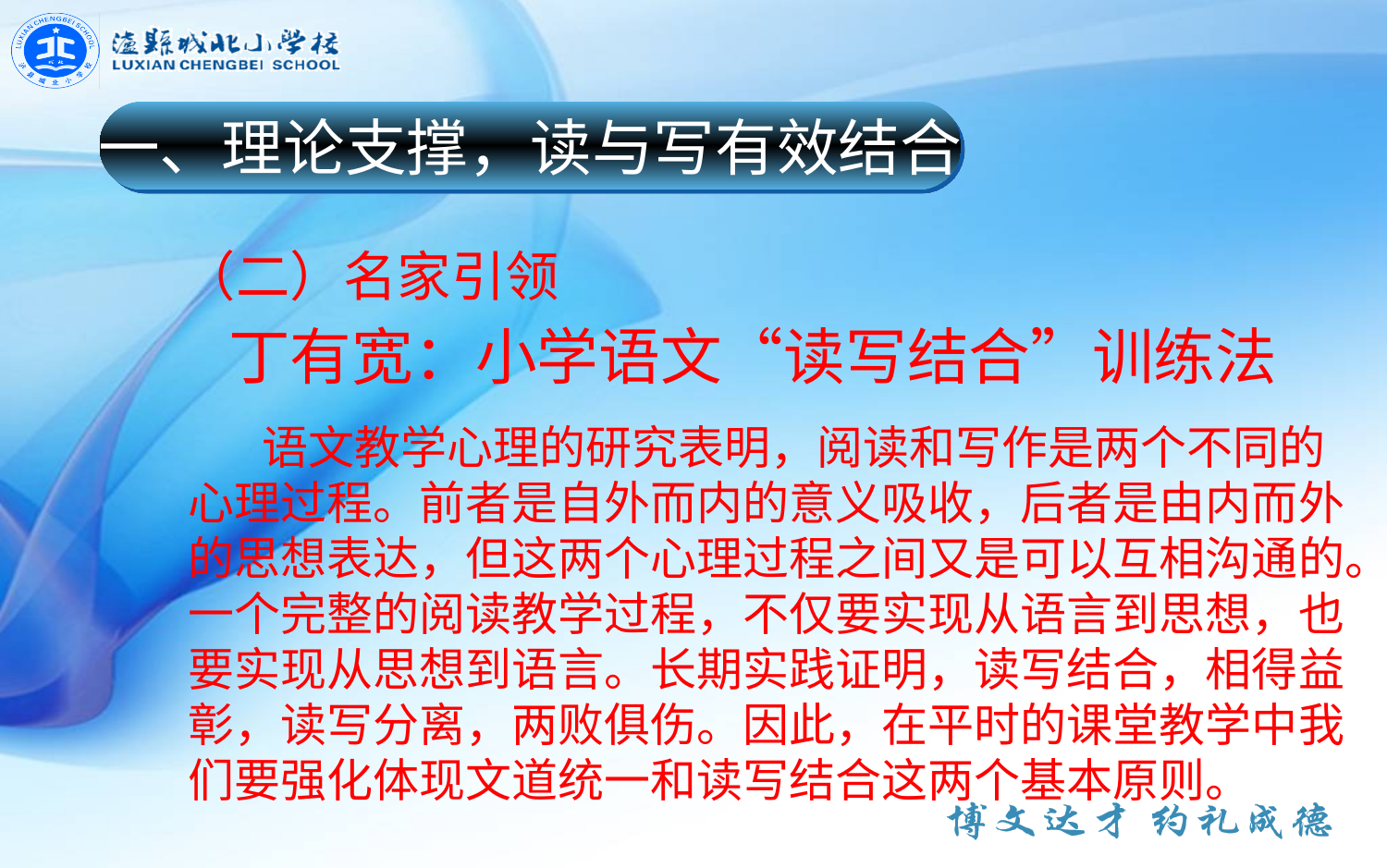

一、理论支撑，读与写有效结合
  （二）名家引领
     丁有宽：小学语文“读写结合”训练法

      语文教学心理的研究表明，阅读和写作是两个不同的心理过程。前者是自外而内的意义吸收，后者是由内而外的思想表达，但这两个心理过程之间又是可以互相沟通的。一个完整的阅读教学过程，不仅要实现从语言到思想，也要实现从思想到语言。长期实践证明，读写结合，相得益彰，读写分离，两败俱伤。因此，在平时的课堂教学中我们要强化体现文道统一和读写结合这两个基本原则。